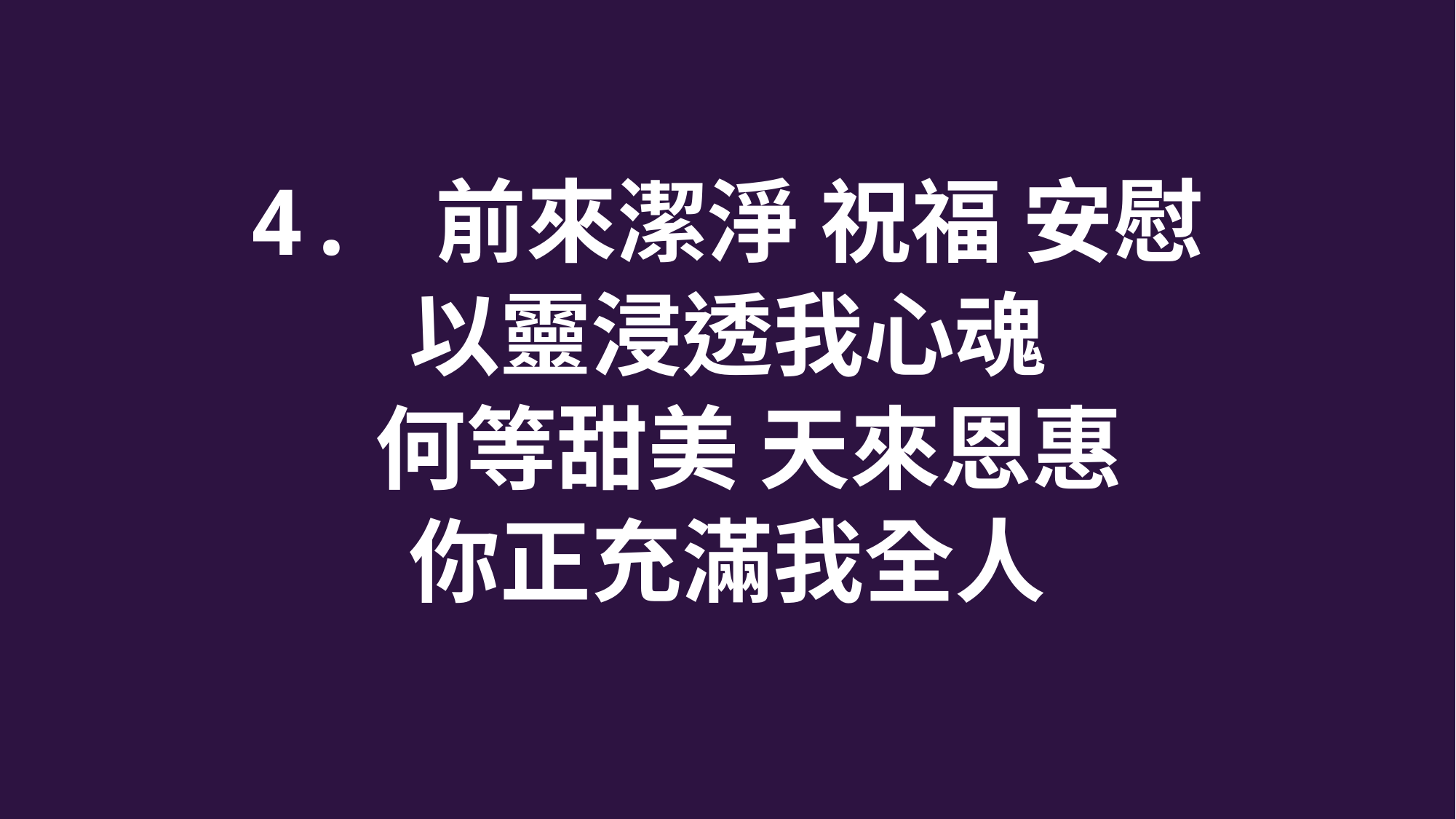

4. 前來潔淨 祝福 安慰
以靈浸透我心魂
 何等甜美 天來恩惠
你正充滿我全人